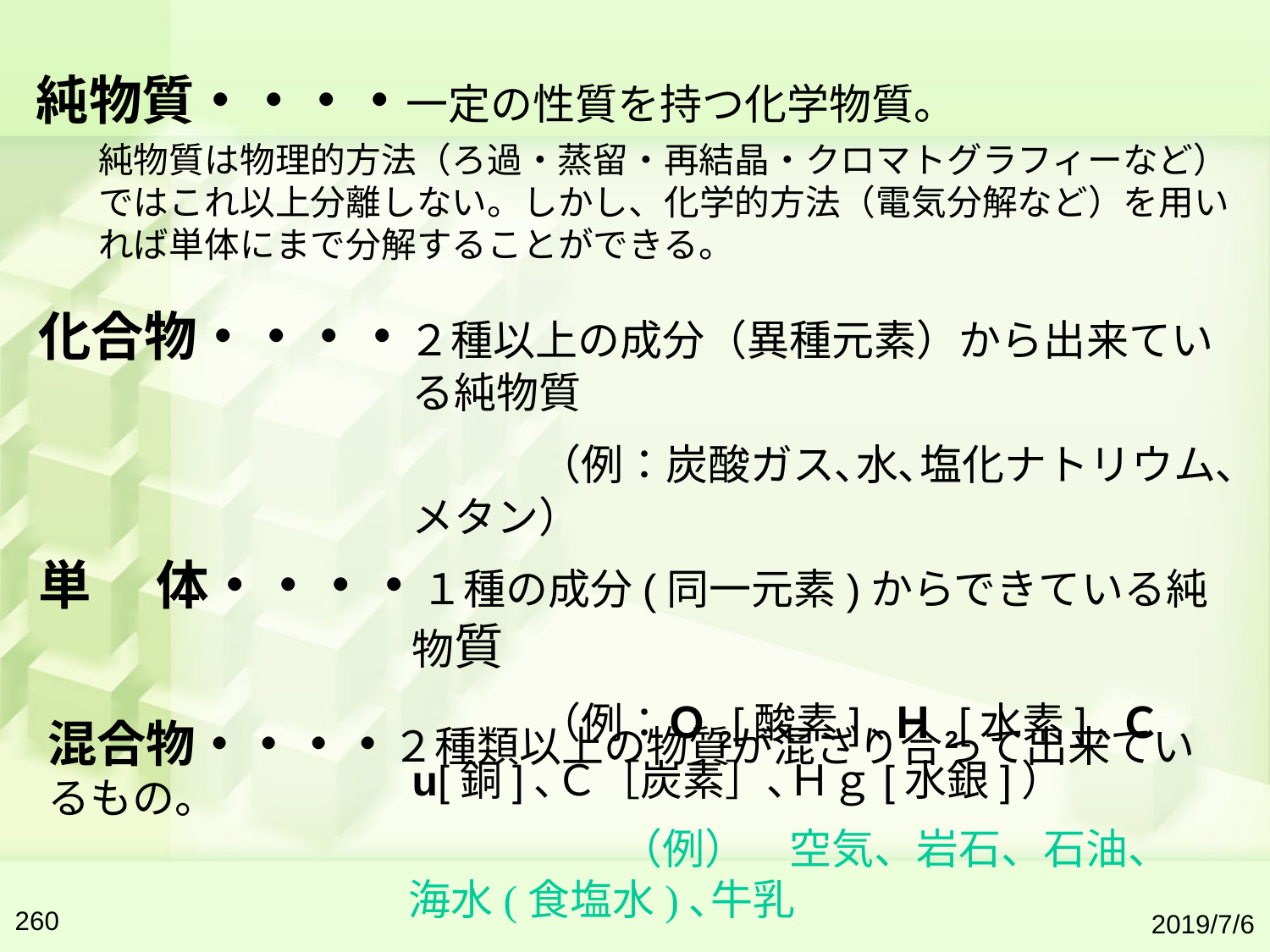

純物質・・・・一定の性質を持つ化学物質。
純物質は物理的方法（ろ過・蒸留・再結晶・クロマトグラフィーなど）ではこれ以上分離しない。しかし、化学的方法（電気分解など）を用いれば単体にまで分解することができる。
化合物・・・・２種以上の成分（異種元素）から出来ている純物質
		（例：炭酸ガス､水､塩化ナトリウム､メタン）
単　 体・・・・１種の成分(同一元素)からできている純物質
		（例：Ｏ2[酸素]､Ｈ2[水素]､Ｃu[銅]､Ｃ［炭素］､Ｈｇ[水銀]）
混合物・・・・２種類以上の物質が混ざり合って出来ているもの。
		　　（例）　空気、岩石、石油、海水(食塩水)､牛乳
260
2019/7/6